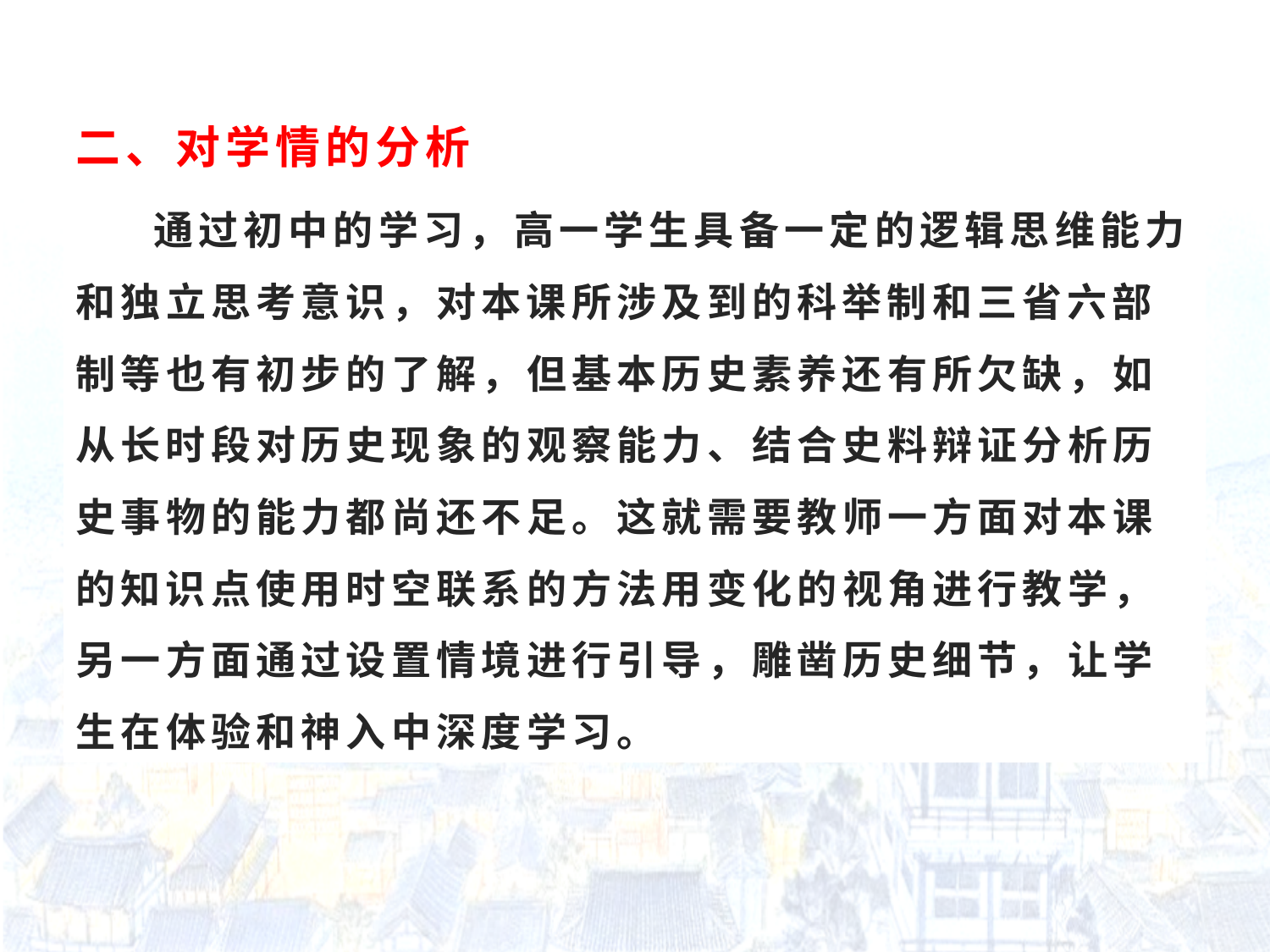

# 二、对学情的分析 通过初中的学习，高一学生具备一定的逻辑思维能力和独立思考意识，对本课所涉及到的科举制和三省六部制等也有初步的了解，但基本历史素养还有所欠缺，如从长时段对历史现象的观察能力、结合史料辩证分析历史事物的能力都尚还不足。这就需要教师一方面对本课的知识点使用时空联系的方法用变化的视角进行教学，另一方面通过设置情境进行引导，雕凿历史细节，让学生在体验和神入中深度学习。